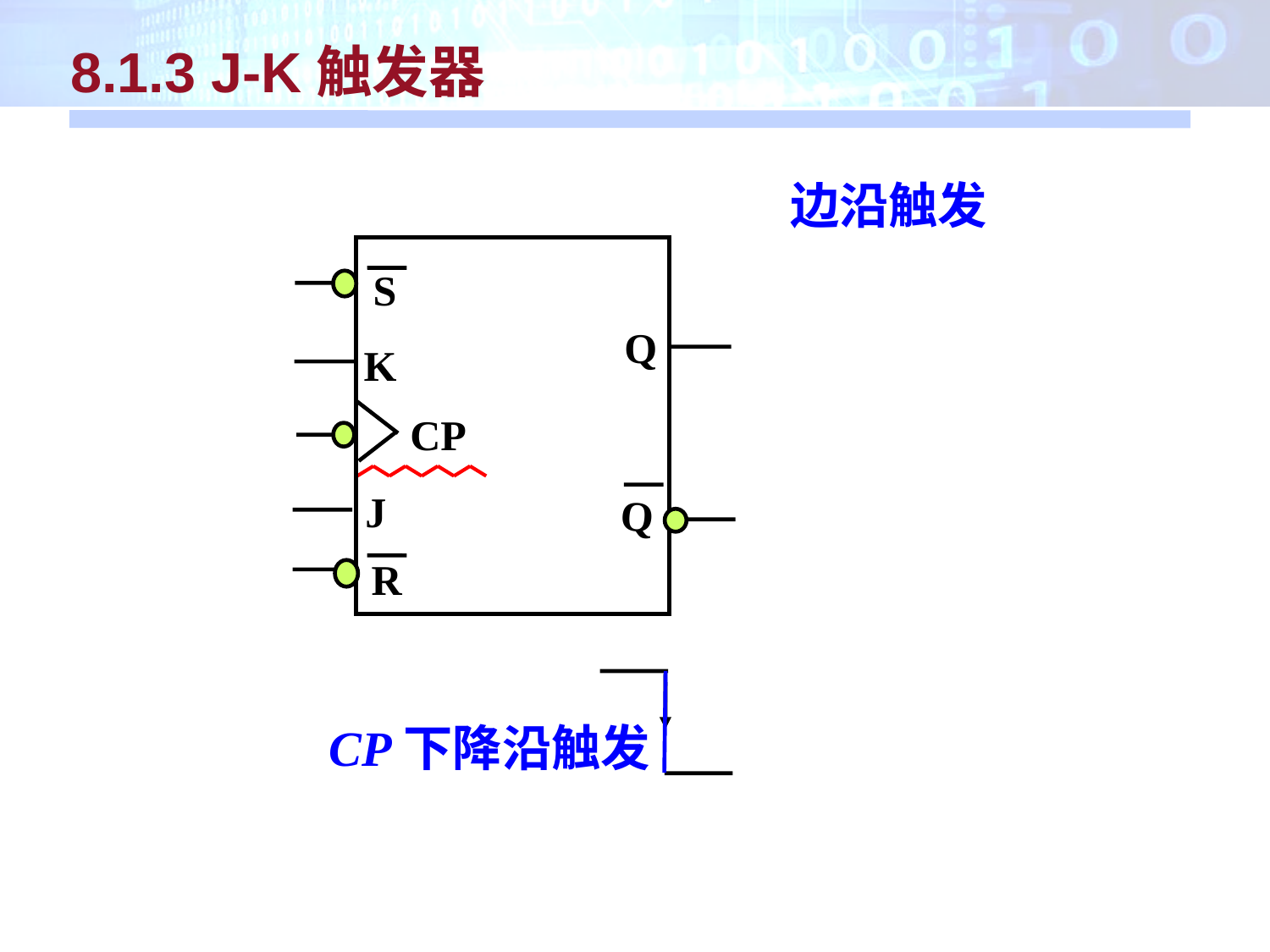

8.1.3 J-K触发器
边沿触发

S

Q
K

CP
J
Q

R

CP下降沿触发